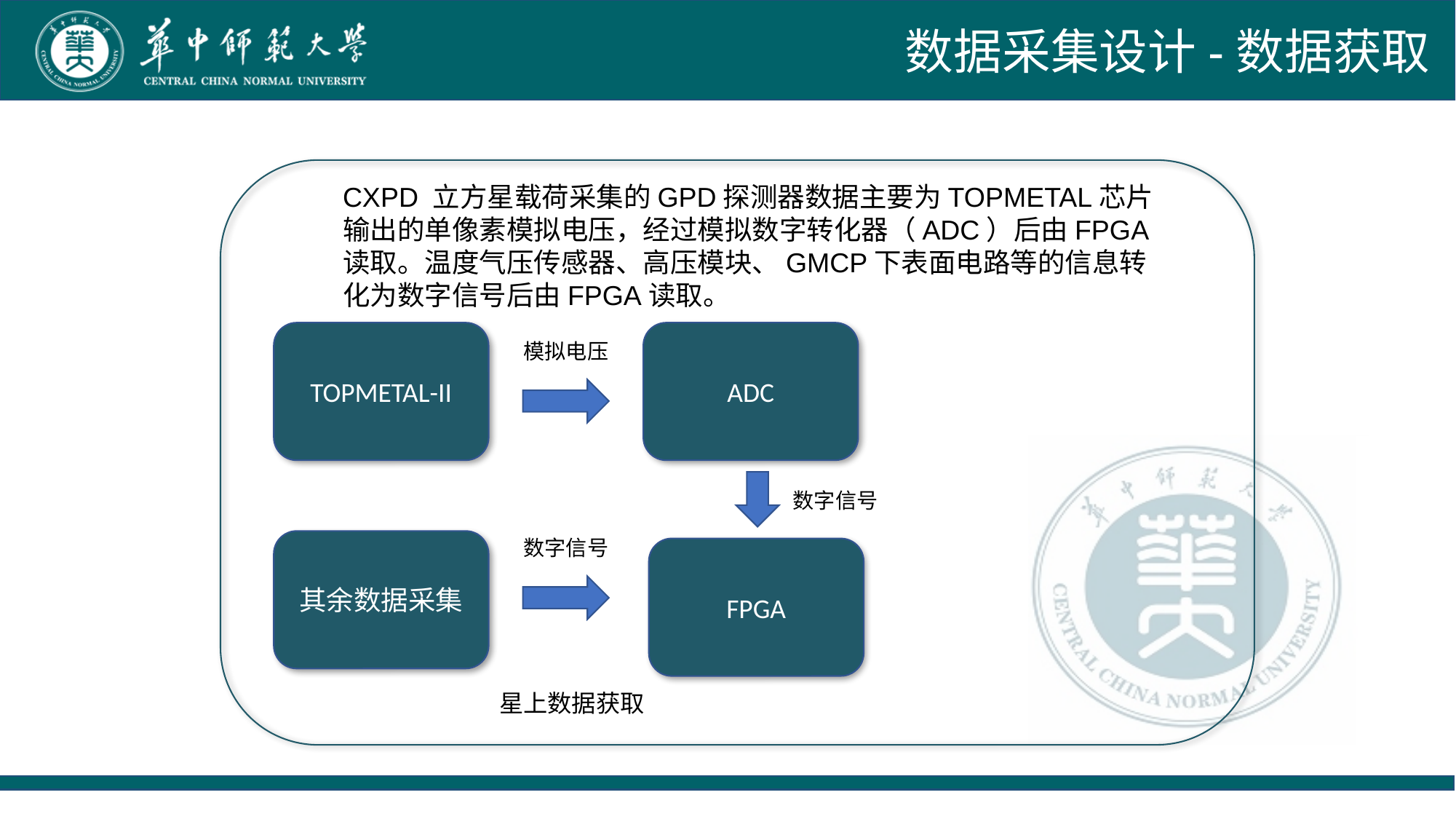

数据采集设计-数据获取

CXPD 立方星载荷采集的GPD探测器数据主要为TOPMETAL芯片输出的单像素模拟电压，经过模拟数字转化器（ADC）后由FPGA读取。温度气压传感器、高压模块、GMCP下表面电路等的信息转化为数字信号后由FPGA读取。
TOPMETAL-II
ADC
模拟电压

数字信号
数字信号
其余数据采集
FPGA

星上数据获取